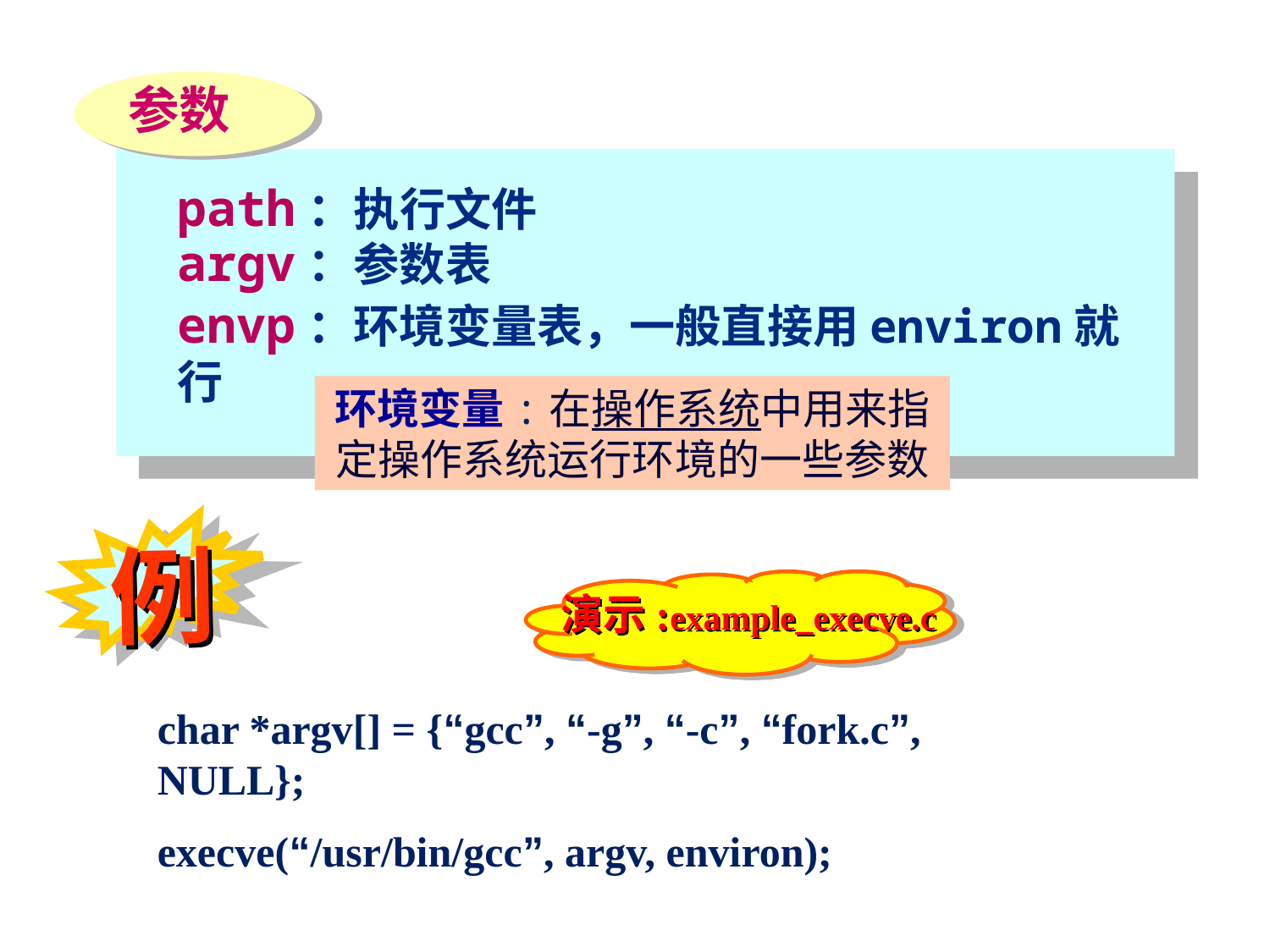

参数

path：执行文件
argv：参数表
envp：环境变量表，一般直接用environ就行
环境变量:在操作系统中用来指定操作系统运行环境的一些参数

例

演示:example_execve.c
char *argv[] = {“gcc”, “-g”, “-c”, “fork.c”, NULL};
execve(“/usr/bin/gcc”, argv, environ);